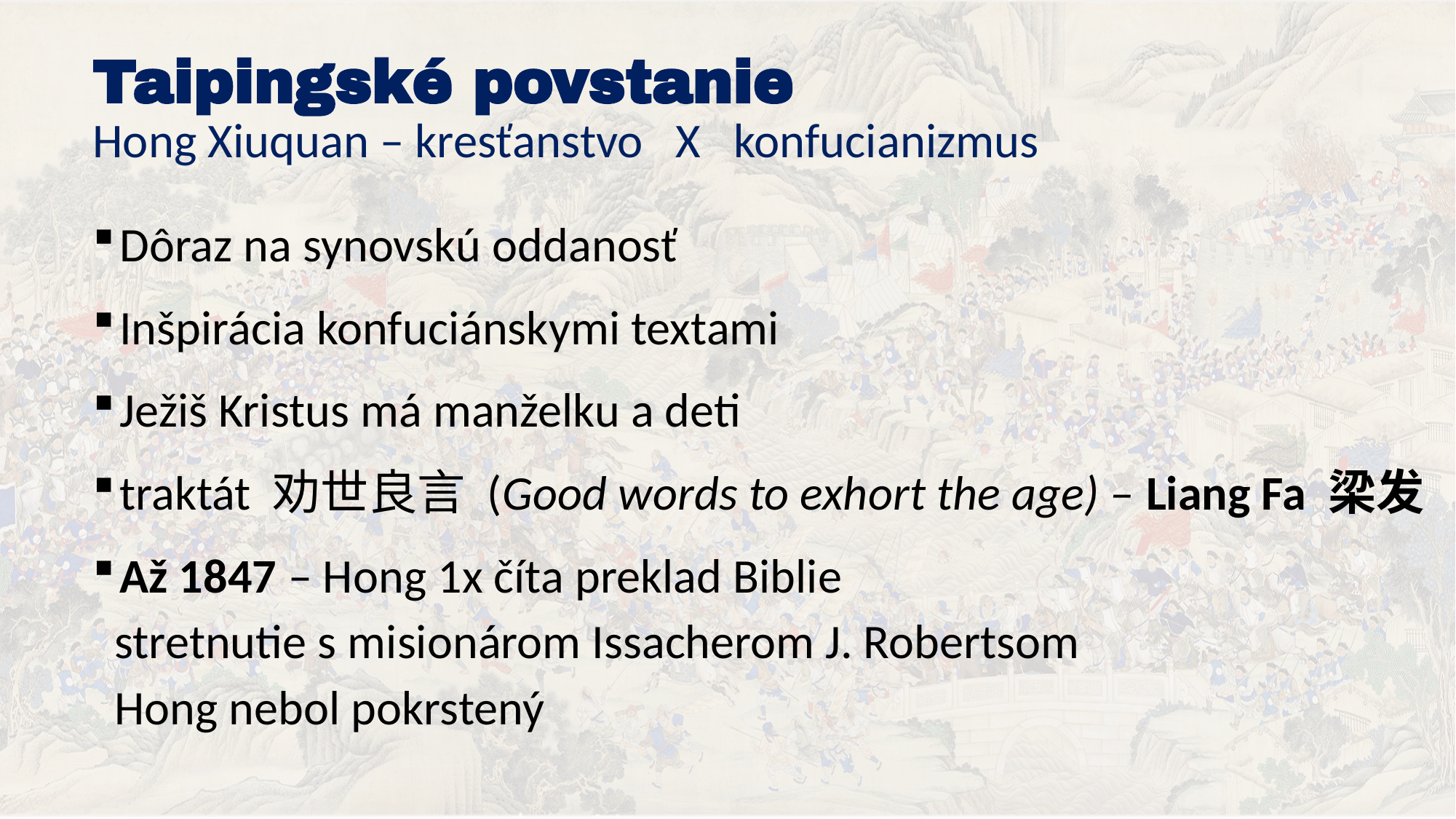

Taipingské povstanie
Hong Xiuquan – kresťanstvo   X   konfucianizmus
Dôraz na synovskú oddanosť

Inšpirácia konfuciánskymi textami

Ježiš Kristus má manželku a deti

traktát 劝世良言 (Good words to exhort the age) – Liang Fa 梁发

Až 1847 – Hong 1x číta preklad Biblie
  stretnutie s misionárom Issacherom J. Robertsom
  Hong nebol pokrstený